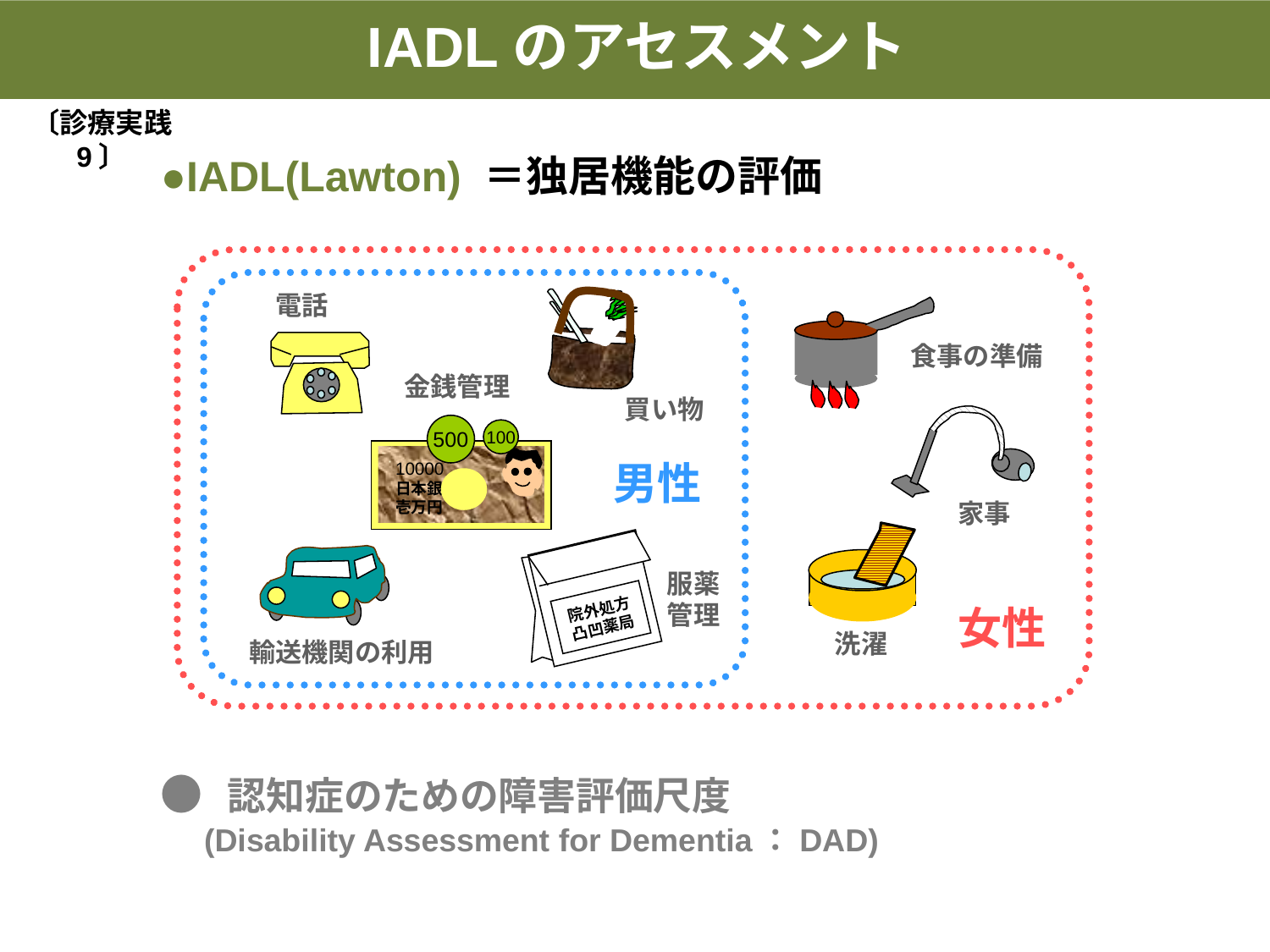

IADLのアセスメント
〔診療実践 9〕
●IADL(Lawton) ＝独居機能の評価

電話

食事の準備
金銭管理
買い物

500
100

10000
日本銀行券
壱万円

男性
家事

院外処方
凸凹薬局

服薬
管理
女性
洗濯
輸送機関の利用
●　認知症のための障害評価尺度
    (Disability Assessment for Dementia：DAD)